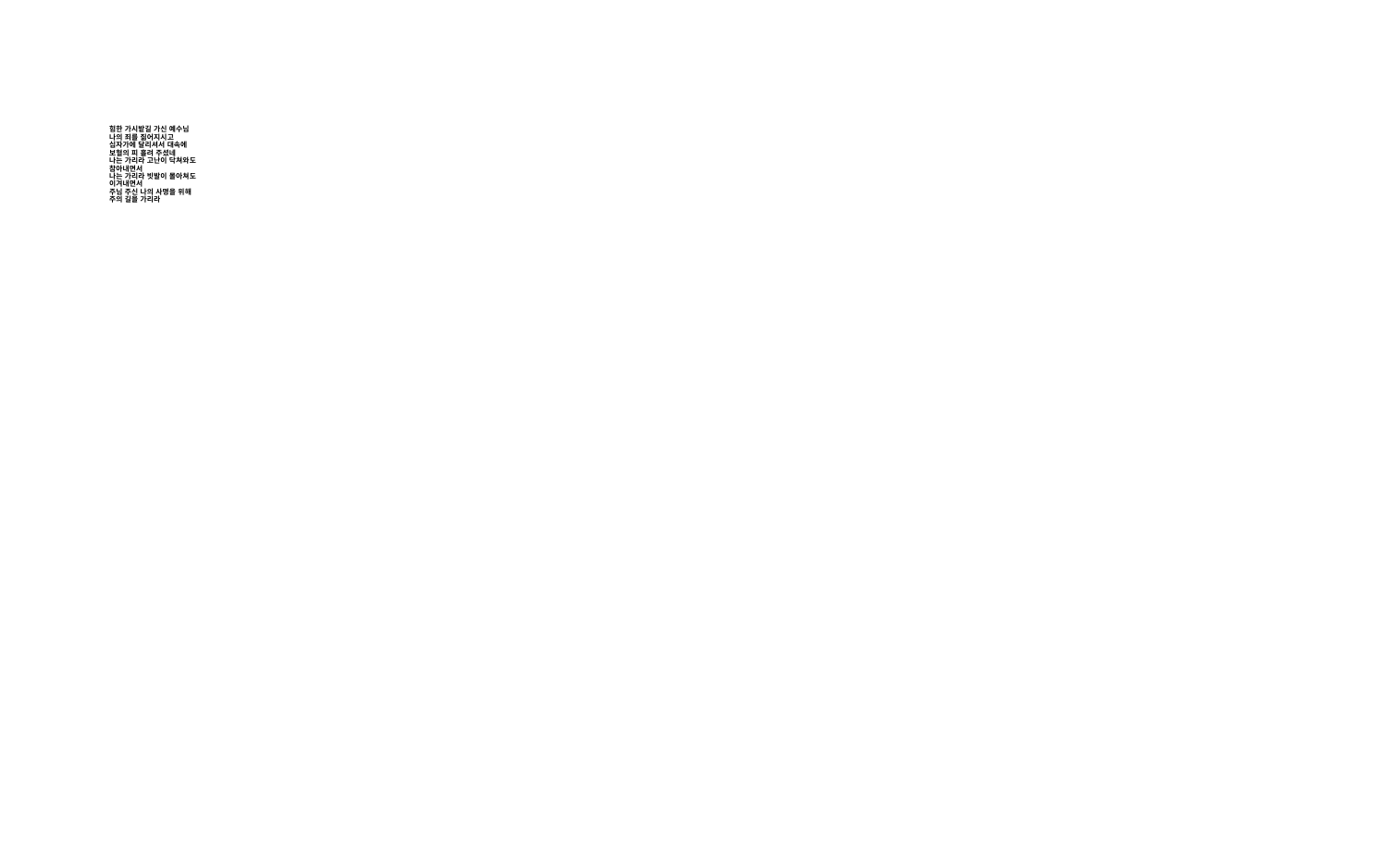

# 험한 가시밭길 가신 예수님  나의 죄를 짊어지시고  십자가에 달리셔서 대속에  보혈의 피 흘려 주셨네  나는 가리라 고난이 닥쳐와도  참아내면서  나는 가리라 빗발이 몰아쳐도  이겨내면서  주님 주신 나의 사명을 위해  주의 길을 가리라